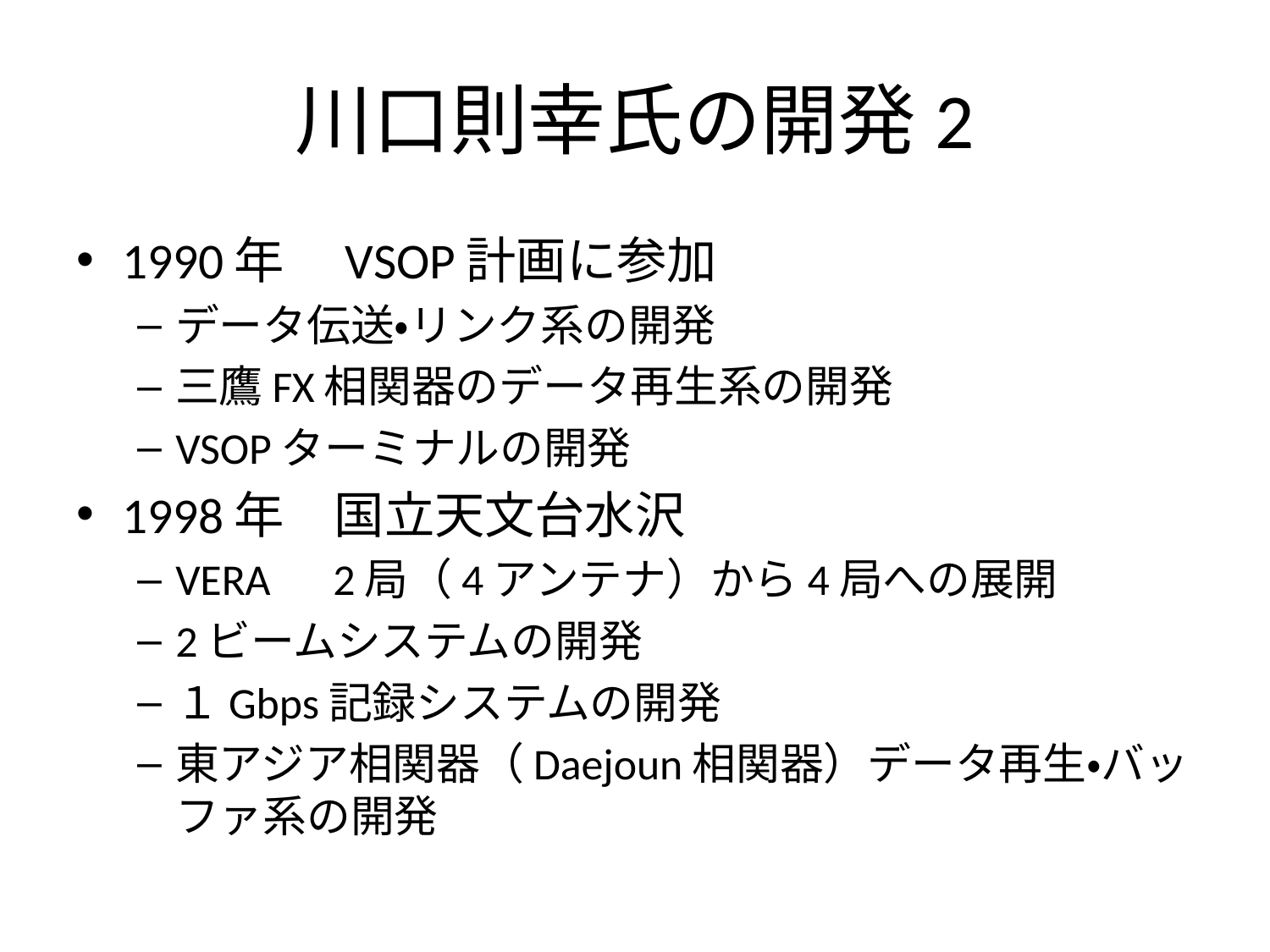

# 川口則幸氏の開発2
1990年　VSOP計画に参加
データ伝送・リンク系の開発
三鷹FX相関器のデータ再生系の開発
VSOPターミナルの開発
1998年　国立天文台水沢
VERA　2局（4アンテナ）から4局への展開
2ビームシステムの開発
１Gbps記録システムの開発
東アジア相関器（Daejoun相関器）データ再生・バッファ系の開発